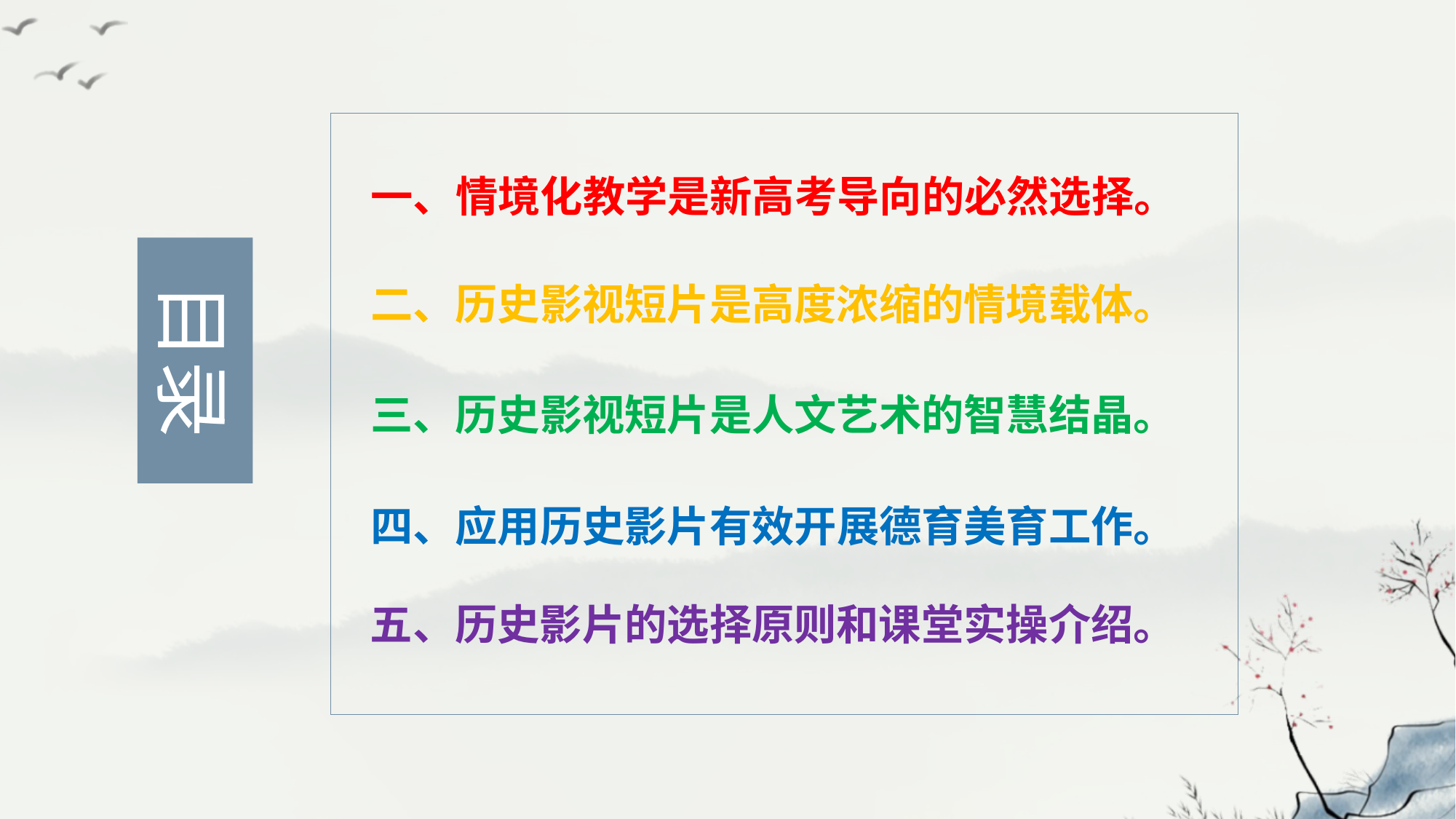

一、情境化教学是新高考导向的必然选择。
目录
二、历史影视短片是高度浓缩的情境载体。
三、历史影视短片是人文艺术的智慧结晶。
四、应用历史影片有效开展德育美育工作。
五、历史影片的选择原则和课堂实操介绍。